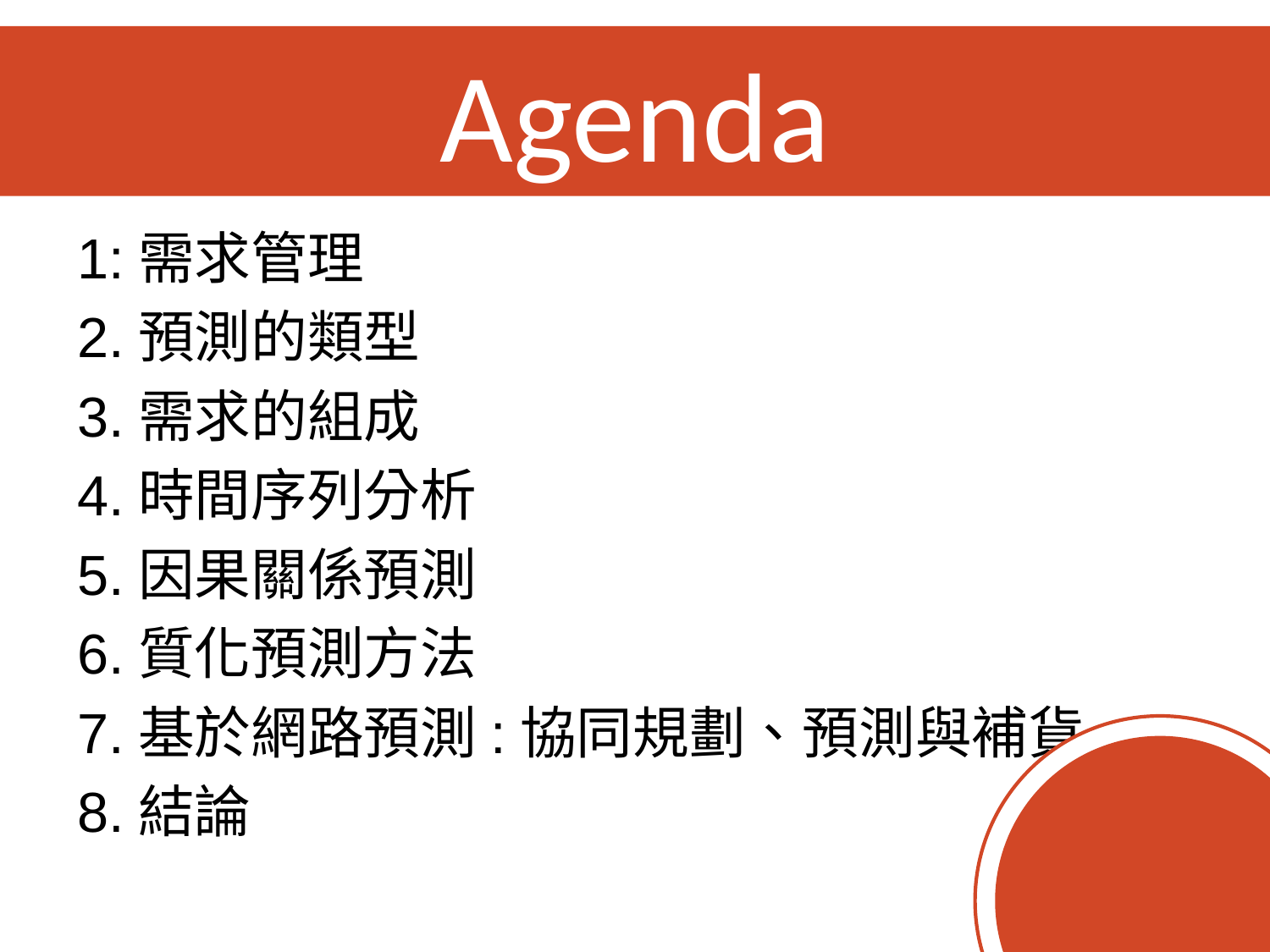

Agenda
#
1:需求管理
2.預測的類型
3.需求的組成
4.時間序列分析
5.因果關係預測
6.質化預測方法
7.基於網路預測:協同規劃、預測與補貨
8.結論